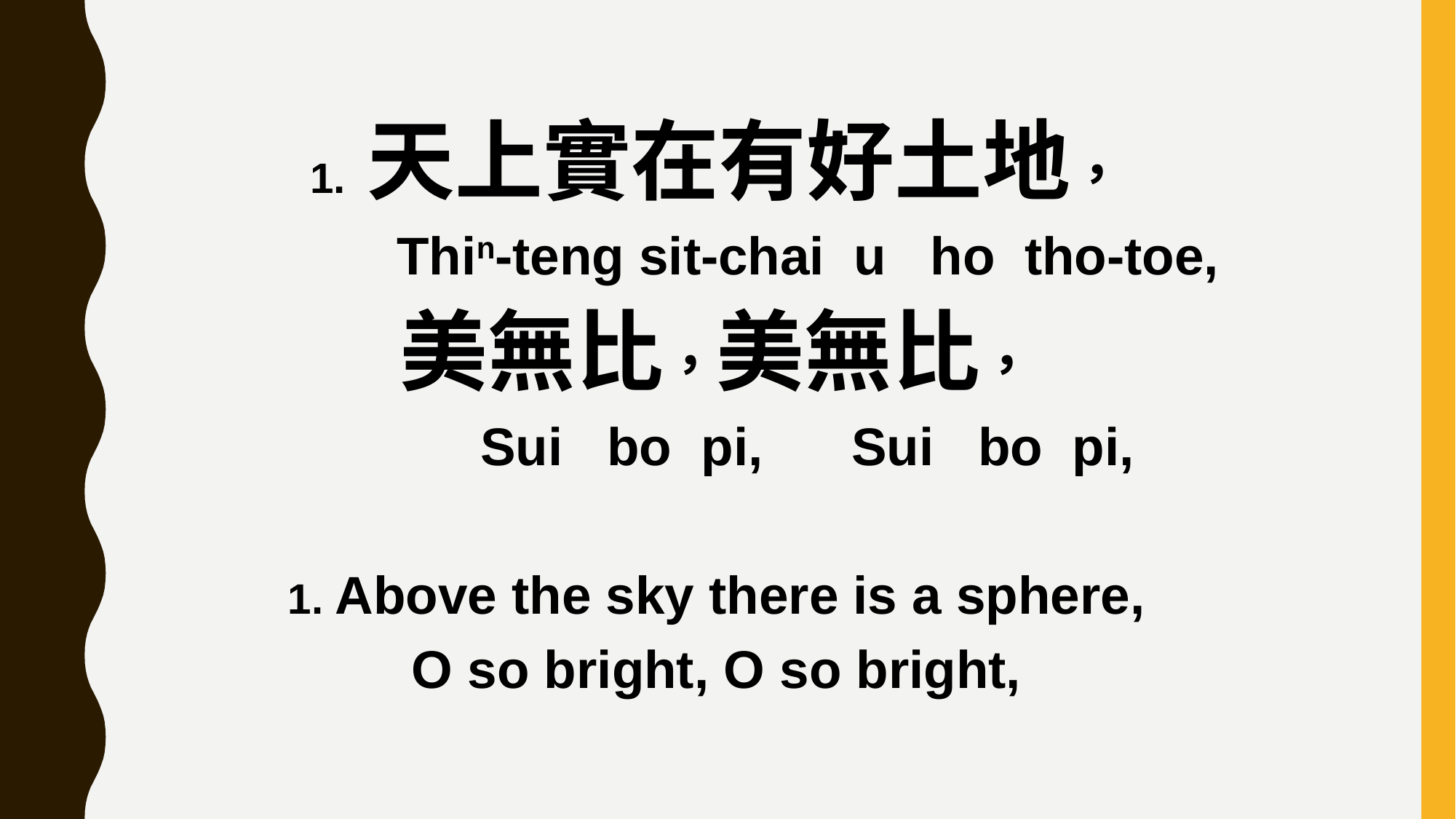

1. 天上實在有好土地，
                  Thin-teng sit-chai  u   ho  tho-toe,
美無比，美無比，
                     Sui   bo  pi,      Sui   bo  pi,

1. Above the sky there is a sphere,
O so bright, O so bright,